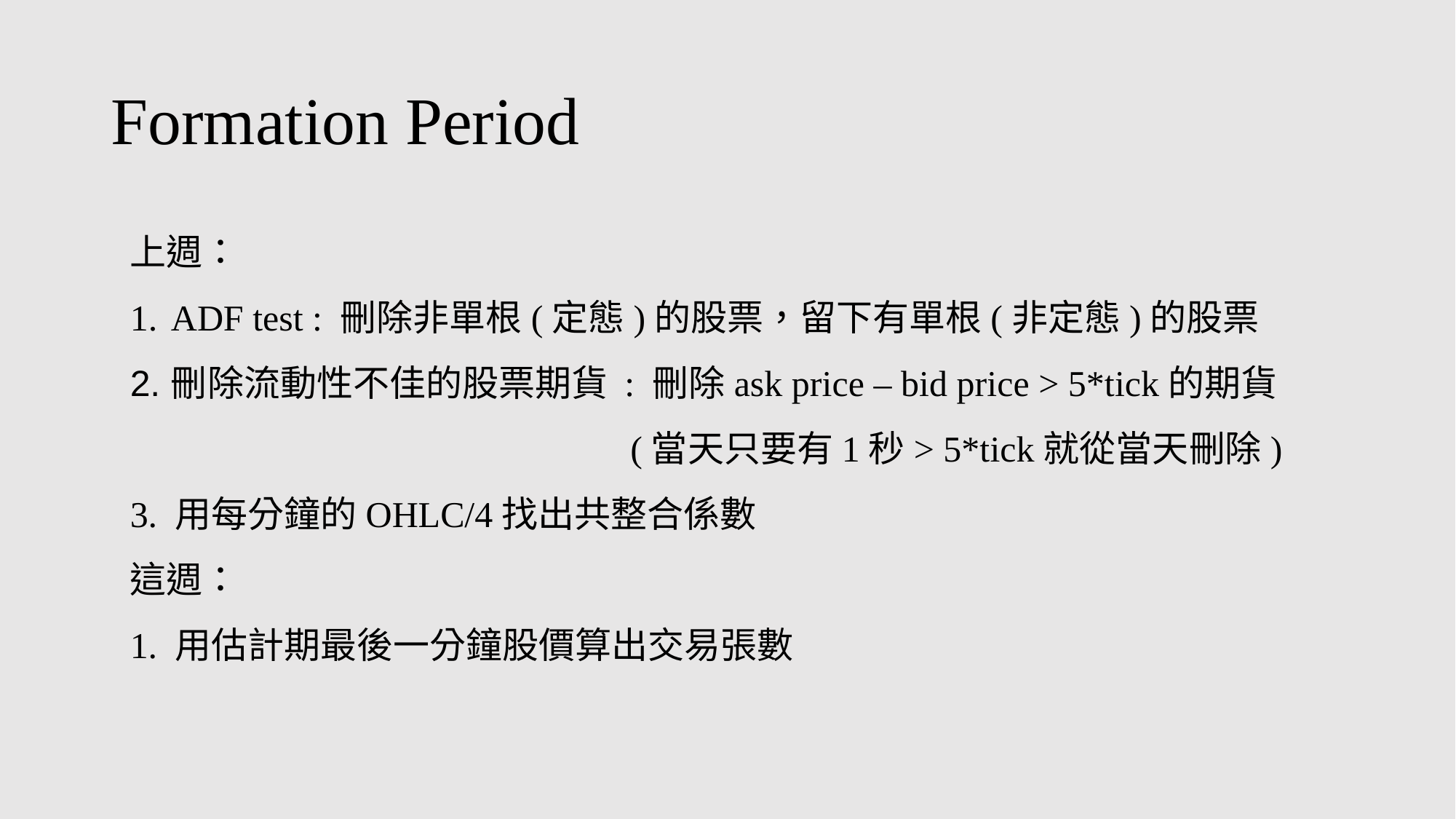

# Formation Period
上週：
ADF test : 刪除非單根(定態)的股票，留下有單根(非定態)的股票
刪除流動性不佳的股票期貨 : 刪除ask price – bid price > 5*tick的期貨
                                                       (當天只要有1秒> 5*tick就從當天刪除)
3. 用每分鐘的OHLC/4找出共整合係數
這週：
1. 用估計期最後一分鐘股價算出交易張數